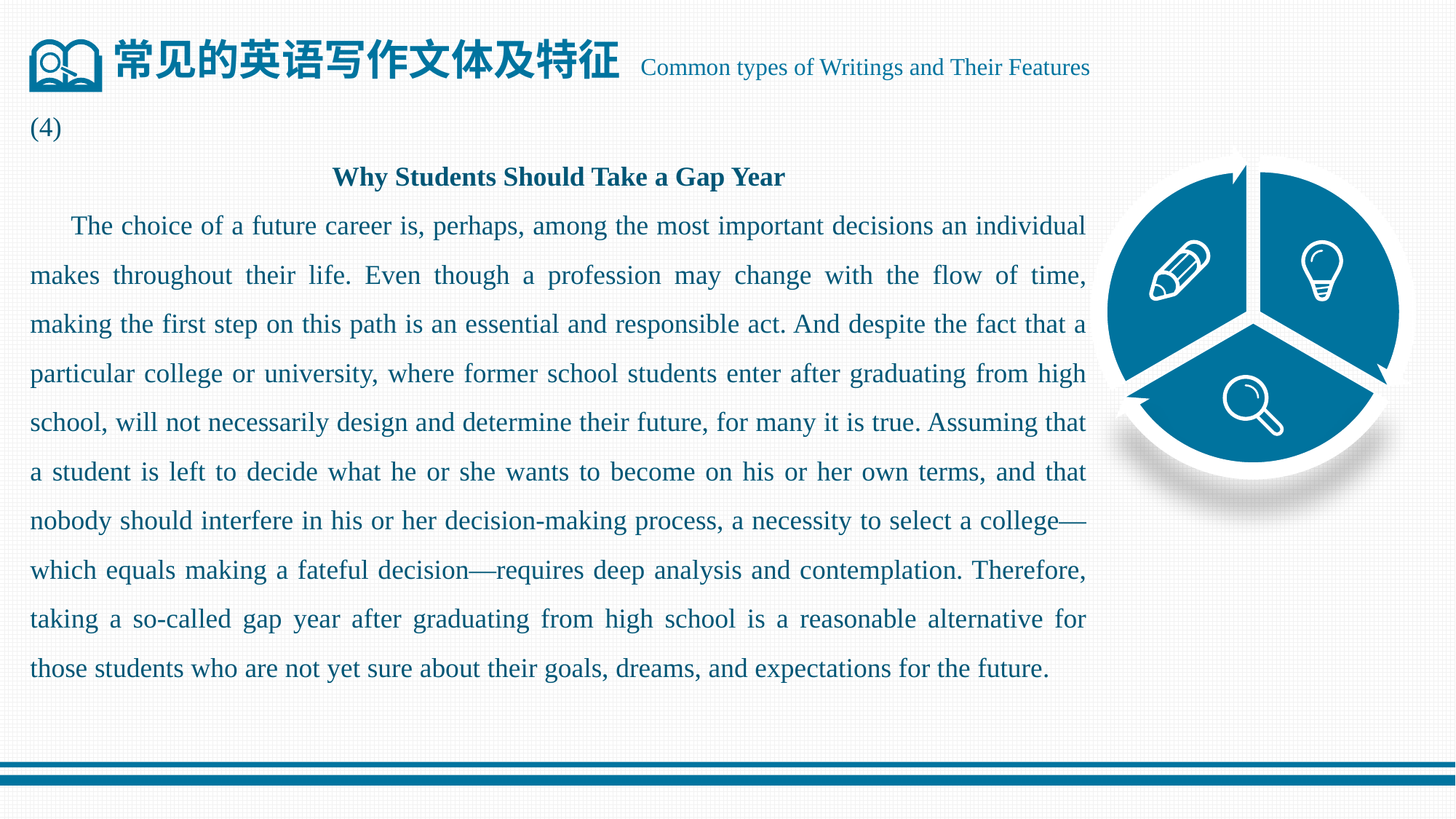

常见的英语写作文体及特征 Common types of Writings and Their Features

(4)
Why Students Should Take a Gap Year
     The choice of a future career is, perhaps, among the most important decisions an individual makes throughout their life. Even though a profession may change with the flow of time, making the first step on this path is an essential and responsible act. And despite the fact that a particular college or university, where former school students enter after graduating from high school, will not necessarily design and determine their future, for many it is true. Assuming that a student is left to decide what he or she wants to become on his or her own terms, and that nobody should interfere in his or her decision-making process, a necessity to select a college—which equals making a fateful decision—requires deep analysis and contemplation. Therefore, taking a so-called gap year after graduating from high school is a reasonable alternative for those students who are not yet sure about their goals, dreams, and expectations for the future.